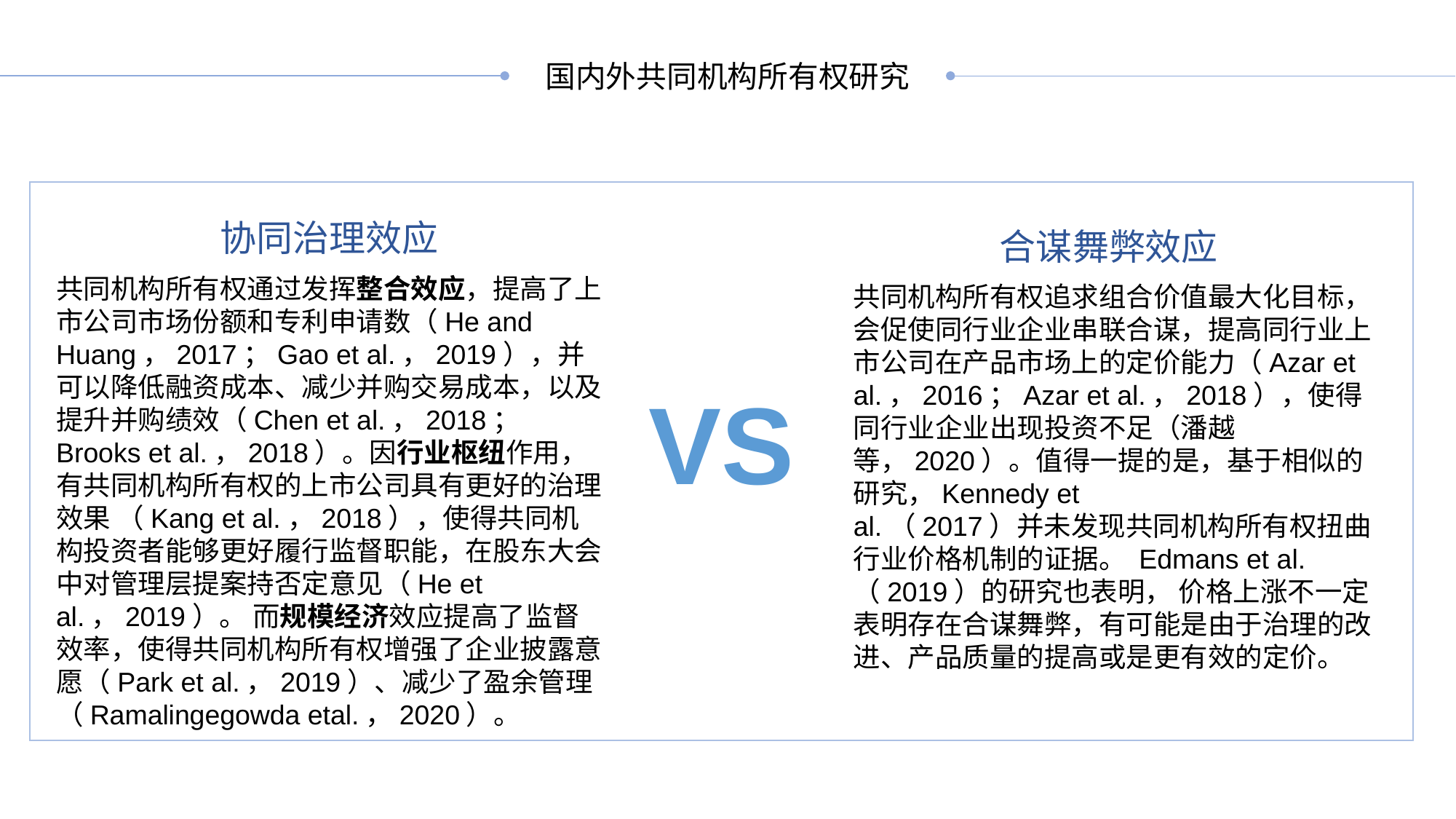

国内外共同机构所有权研究

协同治理效应
合谋舞弊效应
共同机构所有权通过发挥整合效应，提高了上市公司市场份额和专利申请数（He and Huang，2017；Gao et al.，2019），并可以降低融资成本、减少并购交易成本，以及提升并购绩效（Chen et al.，2018；Brooks et al.，2018）。因行业枢纽作用，有共同机构所有权的上市公司具有更好的治理效果 （Kang et al.，2018），使得共同机构投资者能够更好履行监督职能，在股东大会中对管理层提案持否定意见（He et al.，2019）。 而规模经济效应提高了监督效率，使得共同机构所有权增强了企业披露意愿（Park et al.，2019）、减少了盈余管理（Ramalingegowda etal.，2020）。
共同机构所有权追求组合价值最大化目标，会促使同行业企业串联合谋，提高同行业上市公司在产品市场上的定价能力（Azar et al.，2016；Azar et al.，2018），使得同行业企业出现投资不足（潘越等，2020）。值得一提的是，基于相似的研究，Kennedy et
al.（2017）并未发现共同机构所有权扭曲行业价格机制的证据。 Edmans et al.（2019）的研究也表明， 价格上涨不一定表明存在合谋舞弊，有可能是由于治理的改进、产品质量的提高或是更有效的定价。
VS